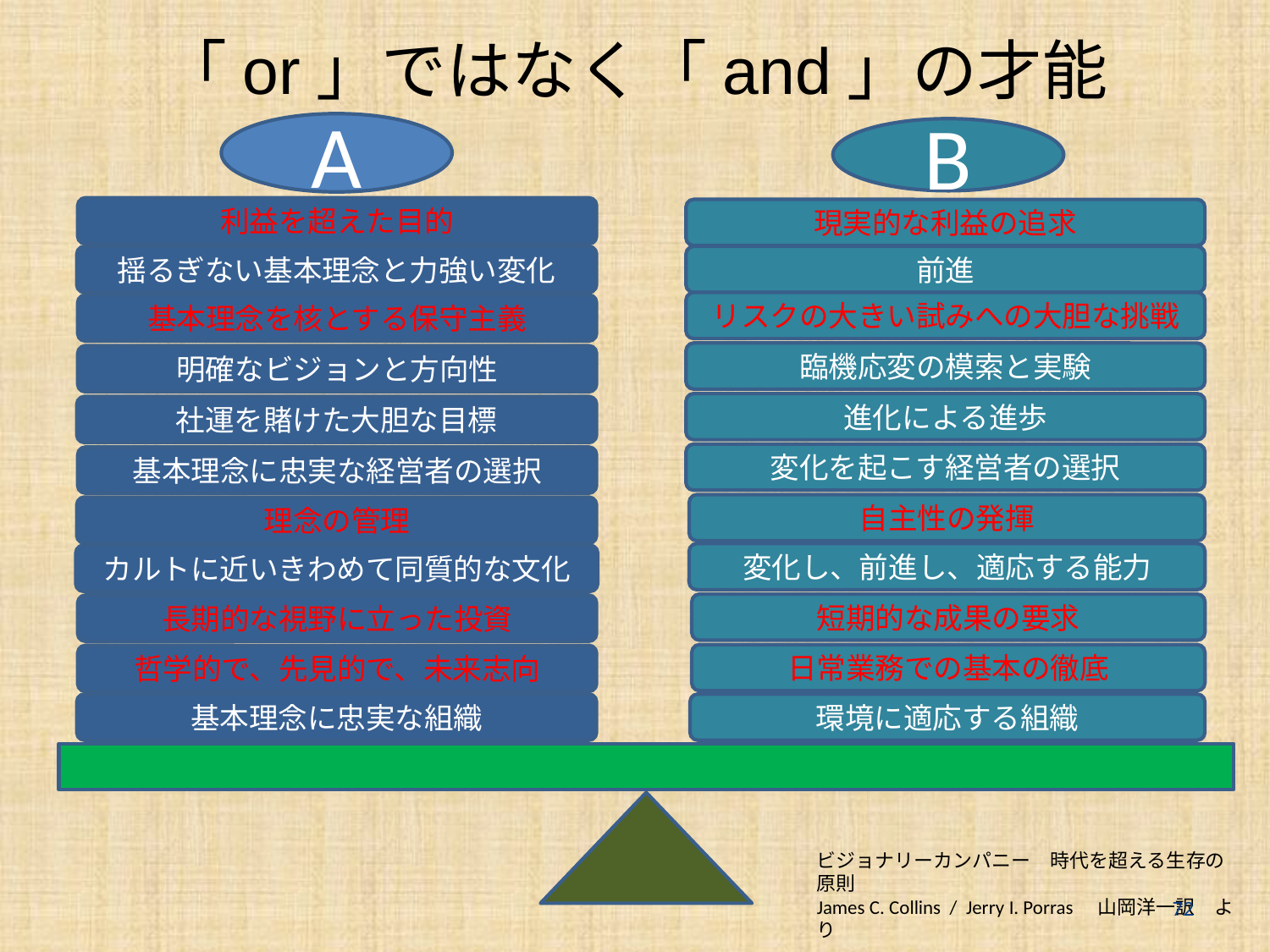

「or」ではなく「and」の才能
A
B
利益を超えた目的
現実的な利益の追求
揺るぎない基本理念と力強い変化
前進
リスクの大きい試みへの大胆な挑戦
基本理念を核とする保守主義
臨機応変の模索と実験
明確なビジョンと方向性
進化による進歩
社運を賭けた大胆な目標
変化を起こす経営者の選択
基本理念に忠実な経営者の選択
自主性の発揮
理念の管理
変化し、前進し、適応する能力
カルトに近いきわめて同質的な文化
短期的な成果の要求
長期的な視野に立った投資
日常業務での基本の徹底
哲学的で、先見的で、未来志向
基本理念に忠実な組織
環境に適応する組織

ビジョナリーカンパニー　時代を超える生存の原則
James C. Collins  /  Jerry I. Porras　山岡洋一訳　より

72